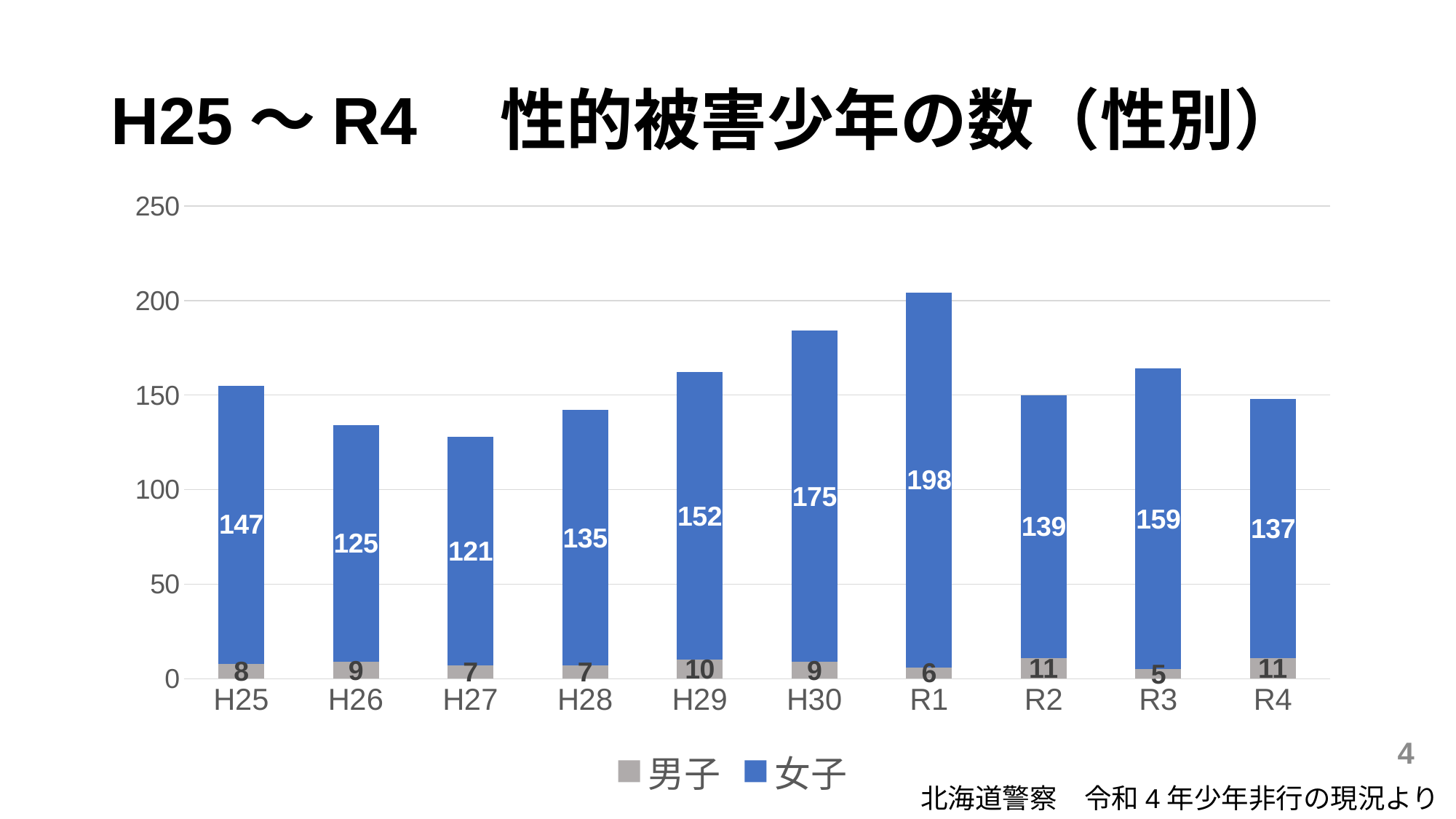

# H25～R4　性的被害少年の数（性別）

### Chart

| Category | 男子 | 女子 |
|---|---|---|
| H25 | 8.0 | 147.0 |
| H26 | 9.0 | 125.0 |
| H27 | 7.0 | 121.0 |
| H28 | 7.0 | 135.0 |
| H29 | 10.0 | 152.0 |
| H30 | 9.0 | 175.0 |
| R1 | 6.0 | 198.0 |
| R2 | 11.0 | 139.0 |
| R3 | 5.0 | 159.0 |
| R4 | 11.0 | 137.0 |
4
北海道警察　令和4年少年非行の現況より